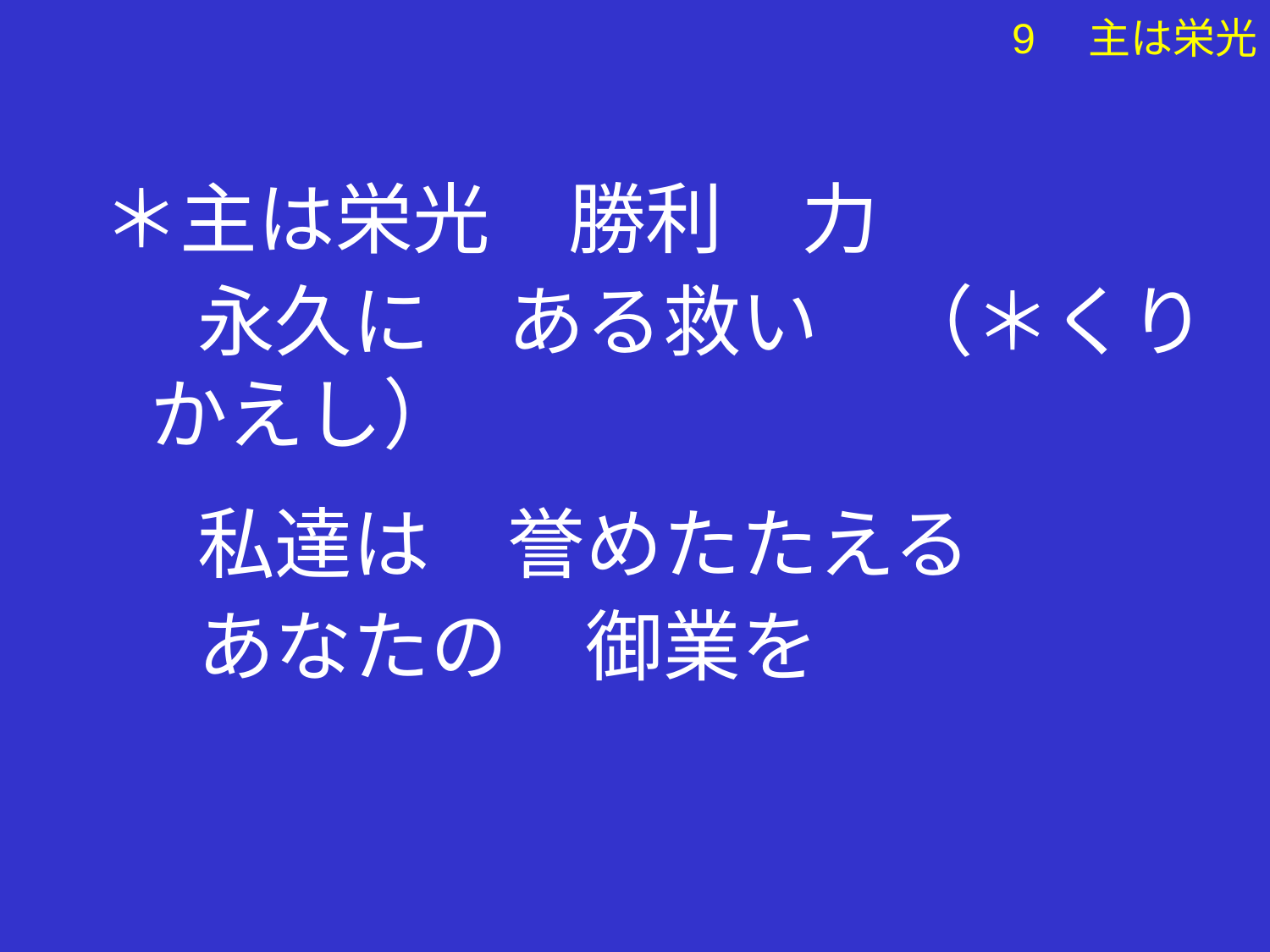

＊主は栄光　勝利　力
　 永久に　ある救い　（＊くりかえし）

　 私達は　誉めたたえる
　 あなたの　御業を
# 9　主は栄光